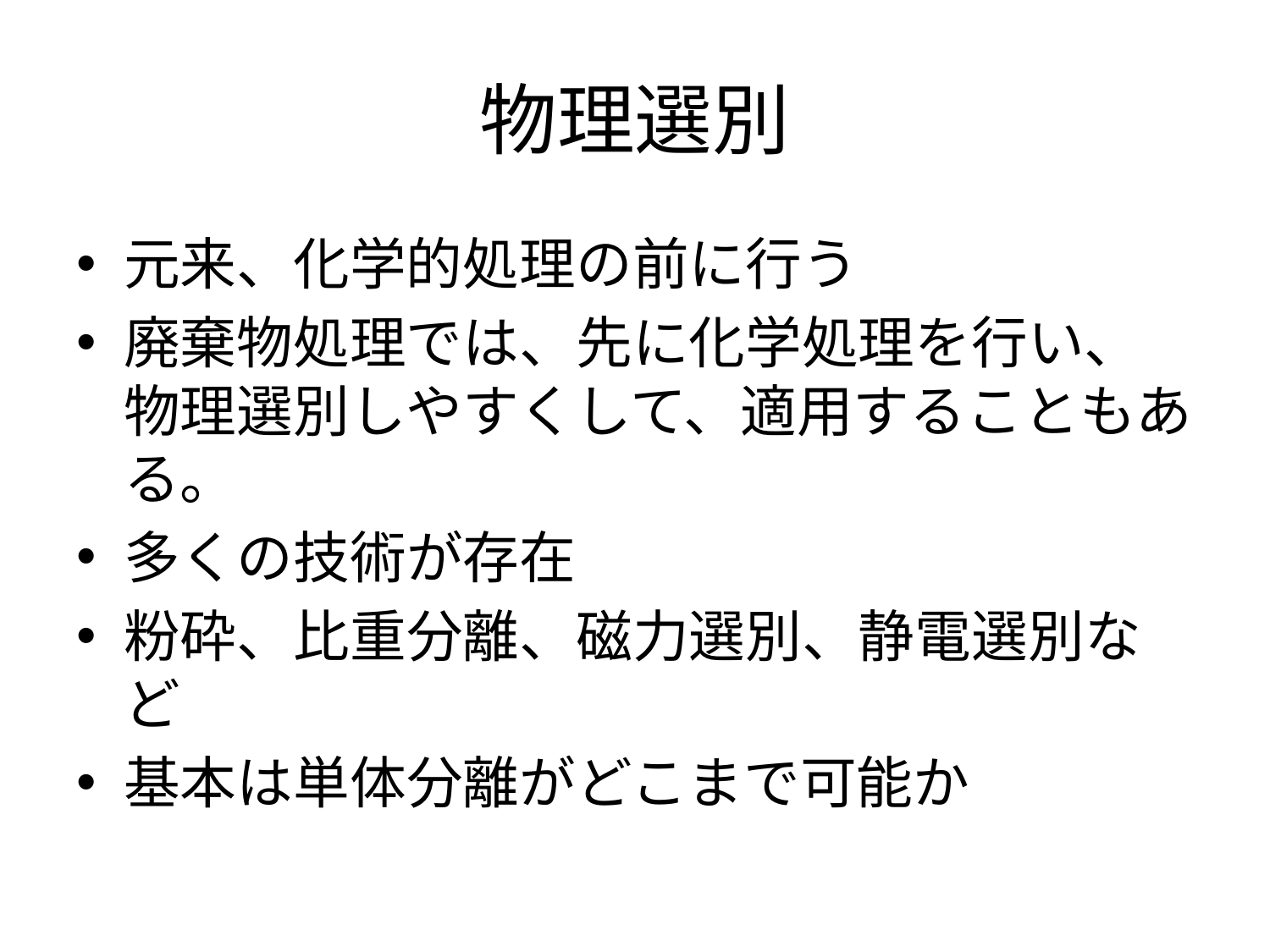

# 物理選別
元来、化学的処理の前に行う
廃棄物処理では、先に化学処理を行い、物理選別しやすくして、適用することもある。
多くの技術が存在
粉砕、比重分離、磁力選別、静電選別など
基本は単体分離がどこまで可能か